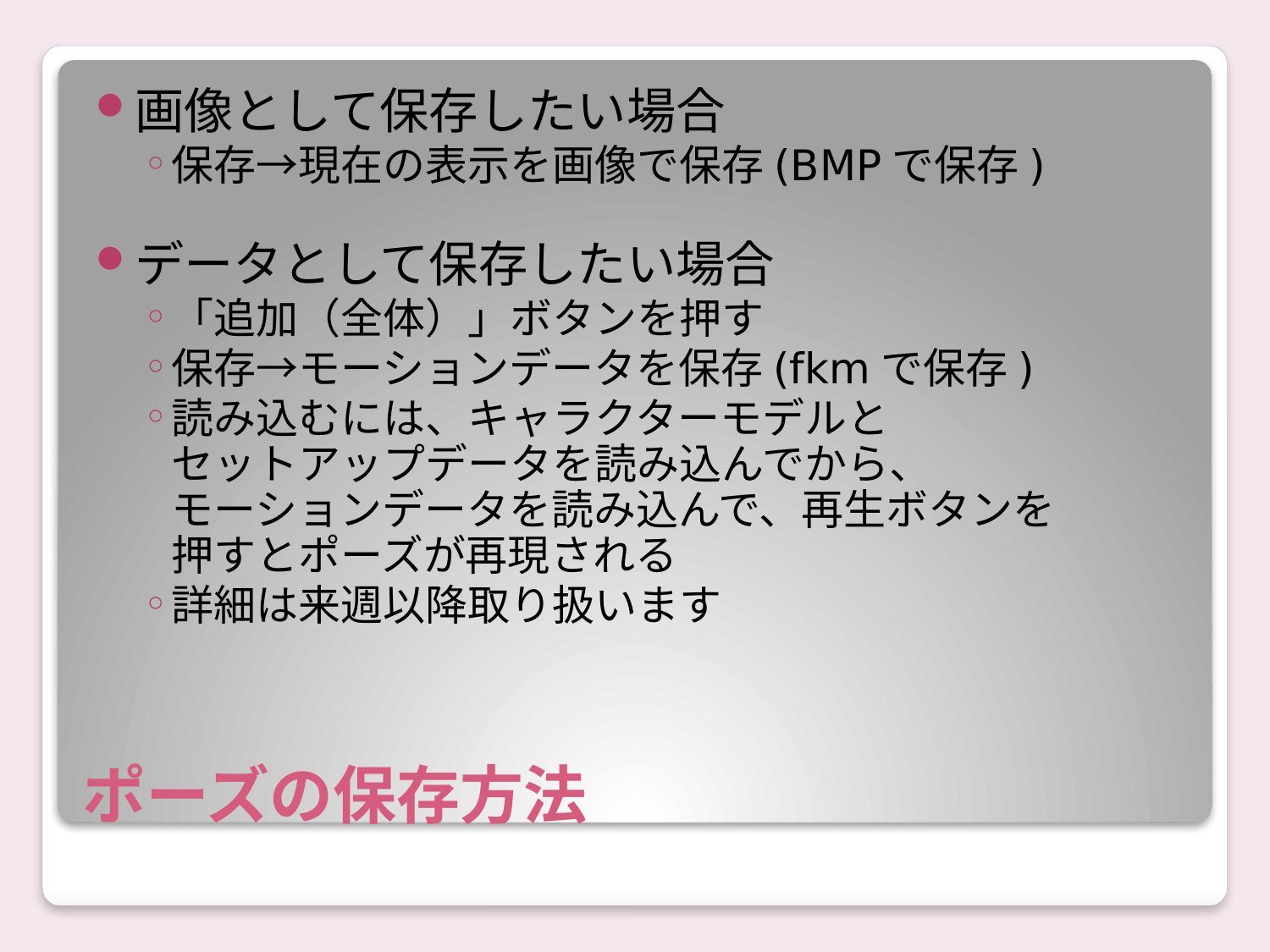

画像として保存したい場合
保存→現在の表示を画像で保存(BMPで保存)
データとして保存したい場合
「追加（全体）」ボタンを押す
保存→モーションデータを保存(fkmで保存)
読み込むには、キャラクターモデルと
セットアップデータを読み込んでから、
モーションデータを読み込んで、再生ボタンを
押すとポーズが再現される
詳細は来週以降取り扱います
# ポーズの保存方法